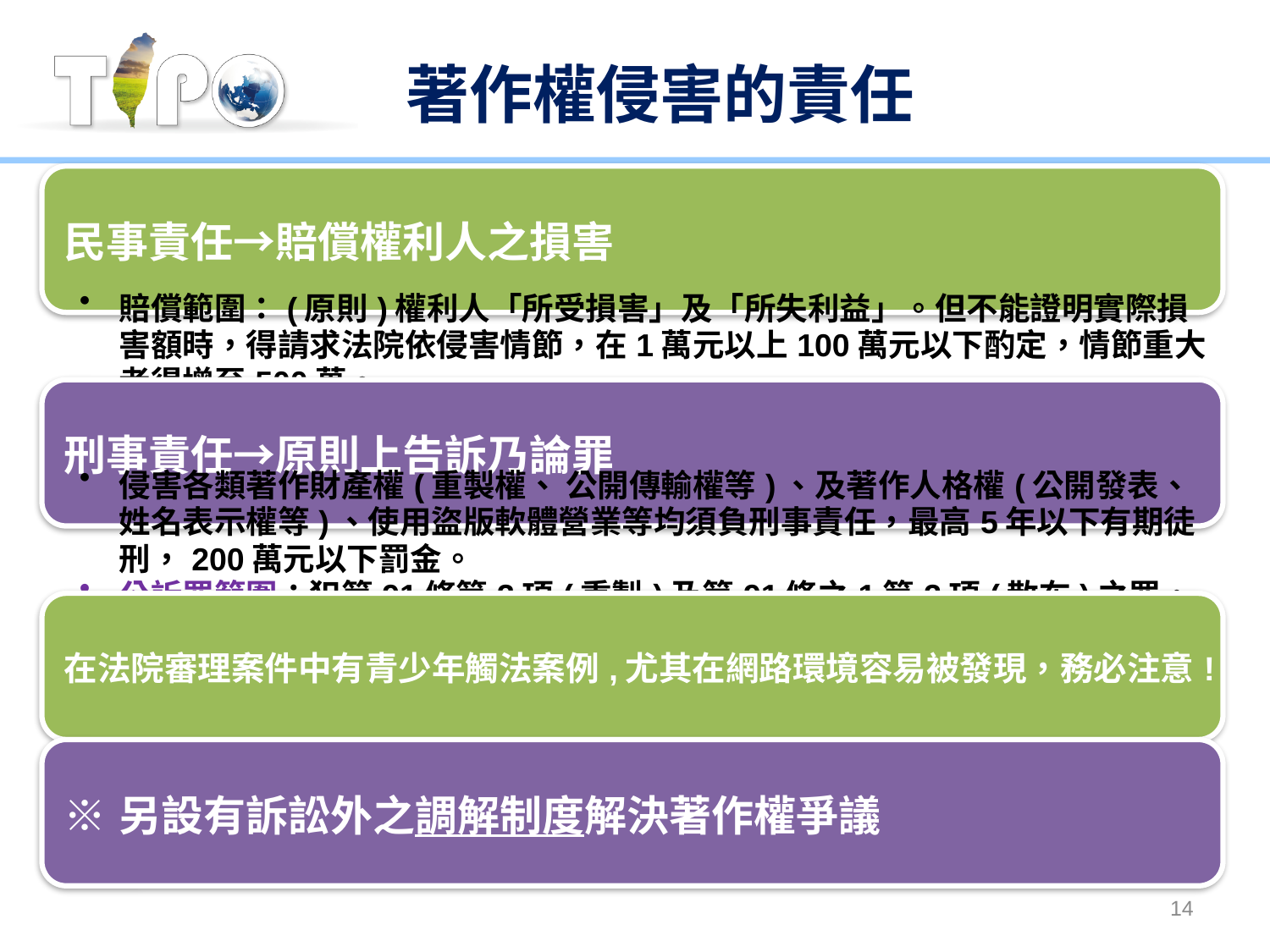

# 著作權侵害的責任
侵害各類著作財產權(重製權、 公開傳輸權等)、及著作人格權(公開發表、姓名表示權等)、使用盜版軟體營業等均須負刑事責任，最高5年以下有期徒刑，200萬元以下罰金。
民事責任→賠償權利人之損害
刑事責任→原則上告訴乃論罪
賠償範圍：(原則)權利人「所受損害」及「所失利益」。但不能證明實際損害額時，得請求法院依侵害情節，在1萬元以上100萬元以下酌定，情節重大者得增至500萬。
※另設有訴訟外之調解制度解決著作權爭議
公訴罪範圍：犯第91條第3項(重製)及第91條之1第3項(散布)之罪，其重製物為光碟者。
在法院審理案件中有青少年觸法案例,尤其在網路環境容易被發現，務必注意!
14